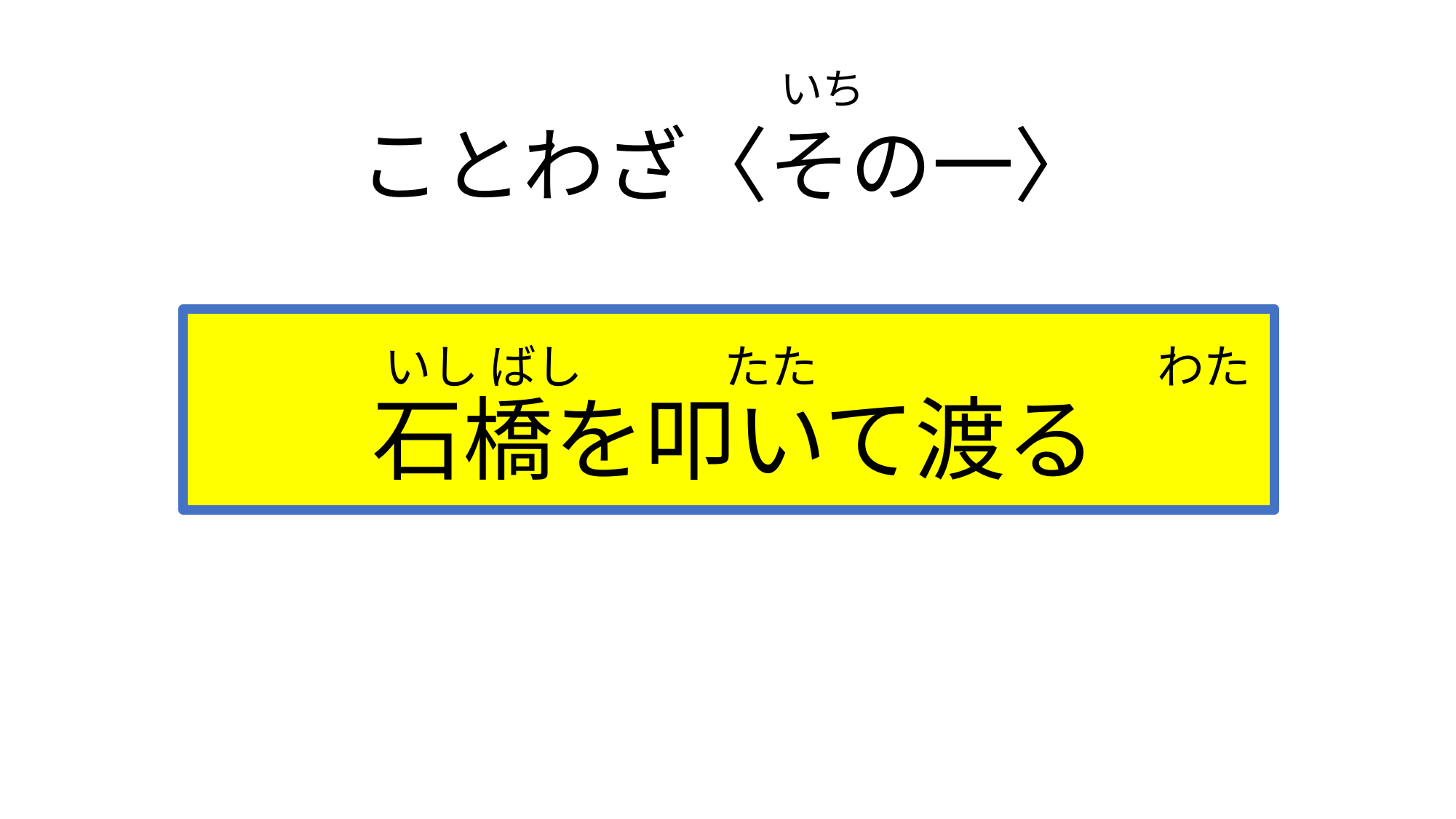

いち
ことわざ〈その一〉
# いし ばし　　　たた　　　　　　　 わた 石橋を叩いて渡る